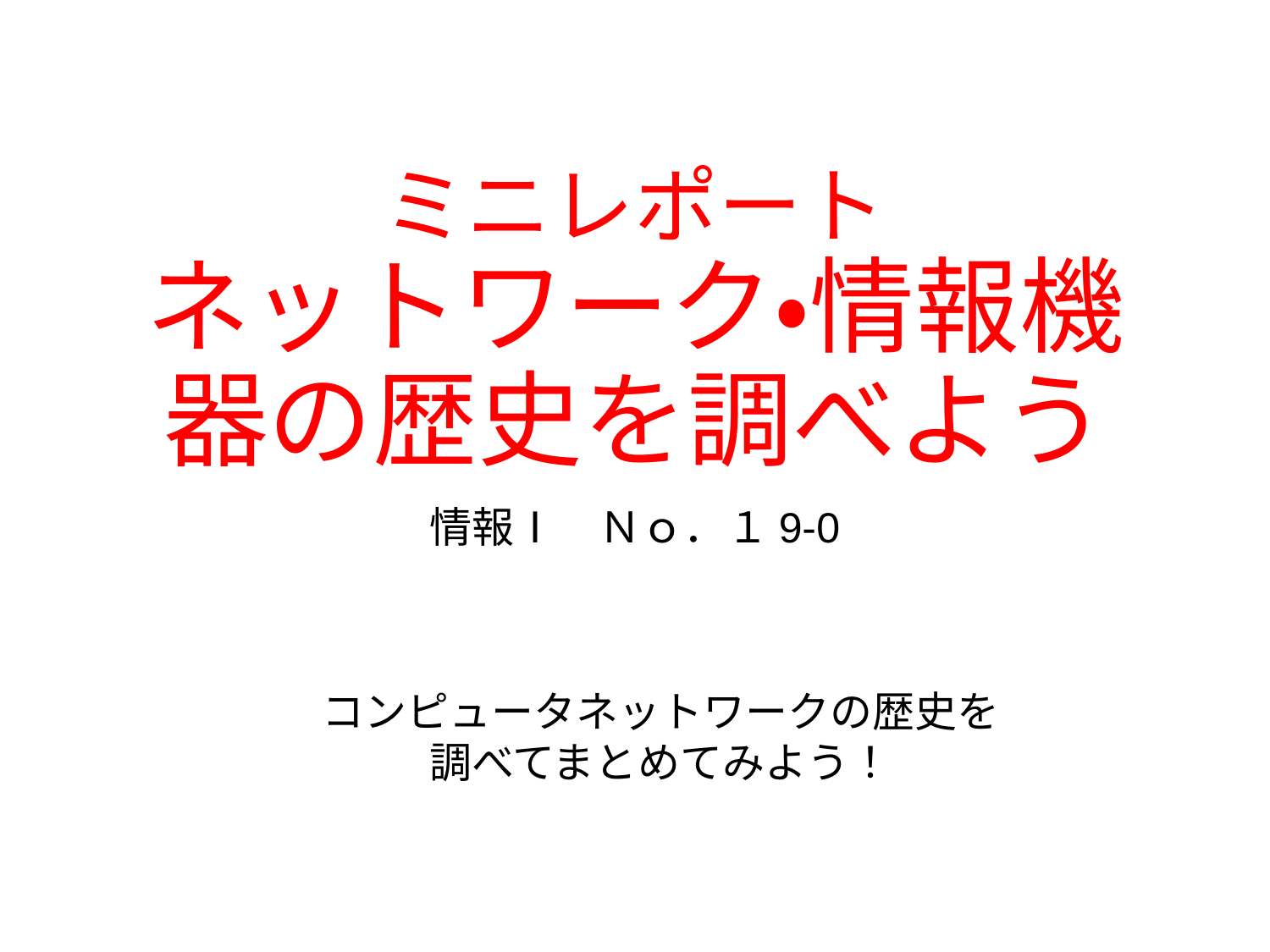

# ミニレポート ネットワーク・情報機器の歴史を調べよう
情報Ⅰ　Ｎｏ．１9-0
コンピュータネットワークの歴史を
調べてまとめてみよう！